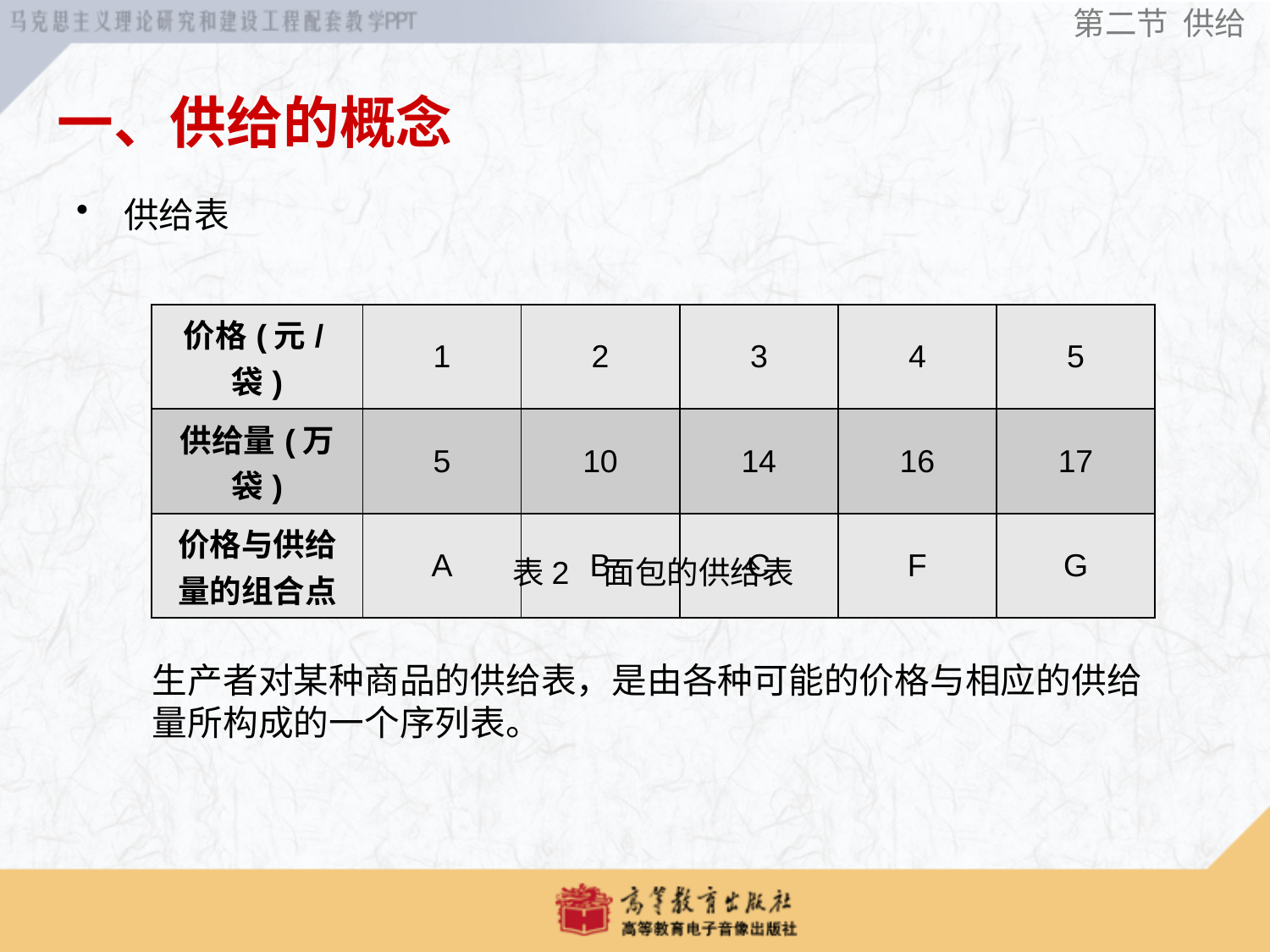

# 供给表
第二节  供给
一、供给的概念
| 价格(元/袋) | 1 | 2 | 3 | 4 | 5 |
| --- | --- | --- | --- | --- | --- |
| 供给量(万袋) | 5 | 10 | 14 | 16 | 17 |
| 价格与供给量的组合点 | A | B | C | F | G |
表2   面包的供给表
生产者对某种商品的供给表，是由各种可能的价格与相应的供给量所构成的一个序列表。